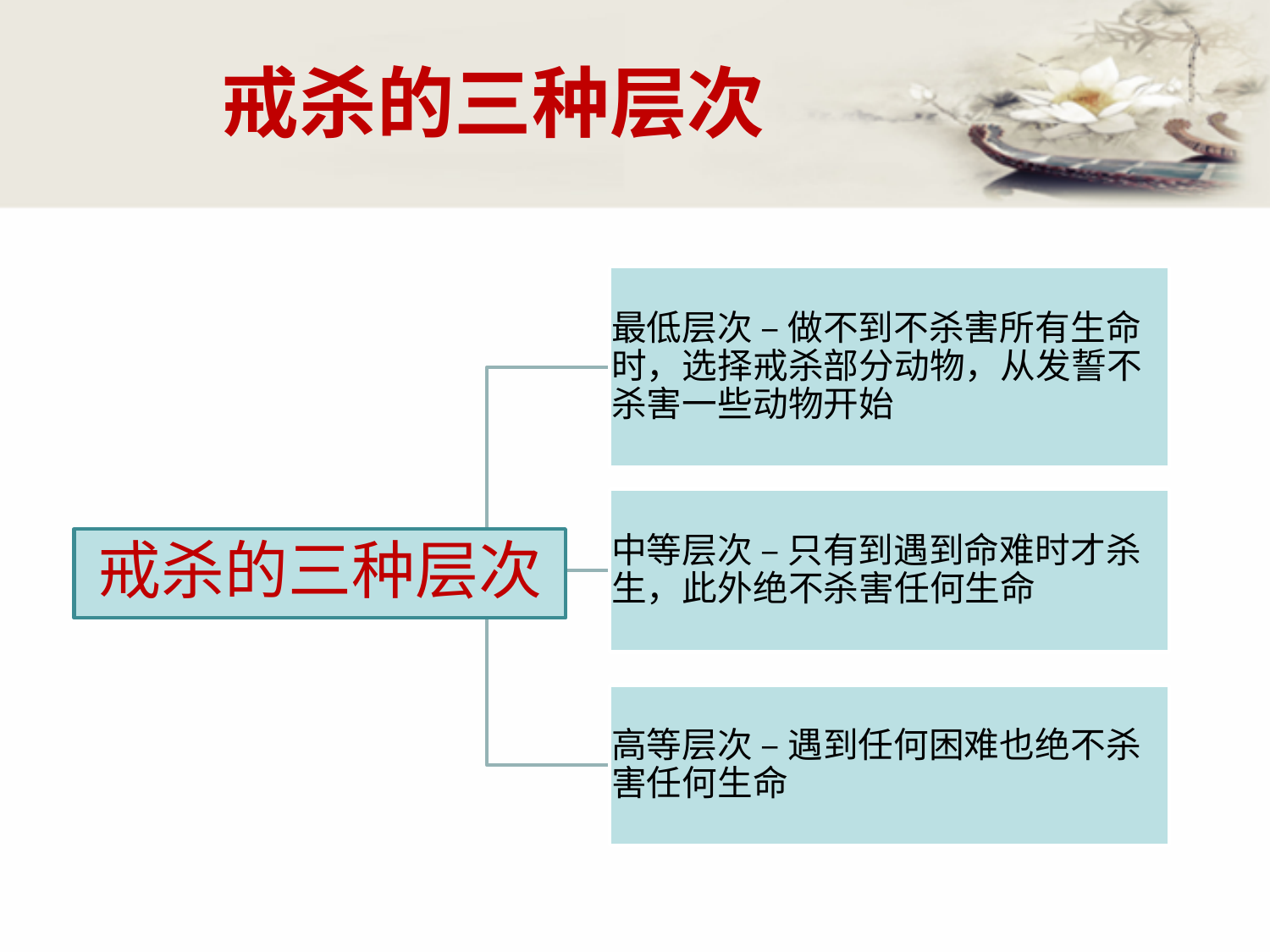

# 戒杀的三种层次

戒杀的三种层次
最低层次 – 做不到不杀害所有生命时，选择戒杀部分动物，从发誓不杀害一些动物开始
中等层次 – 只有到遇到命难时才杀生，此外绝不杀害任何生命
高等层次 – 遇到任何困难也绝不杀害任何生命